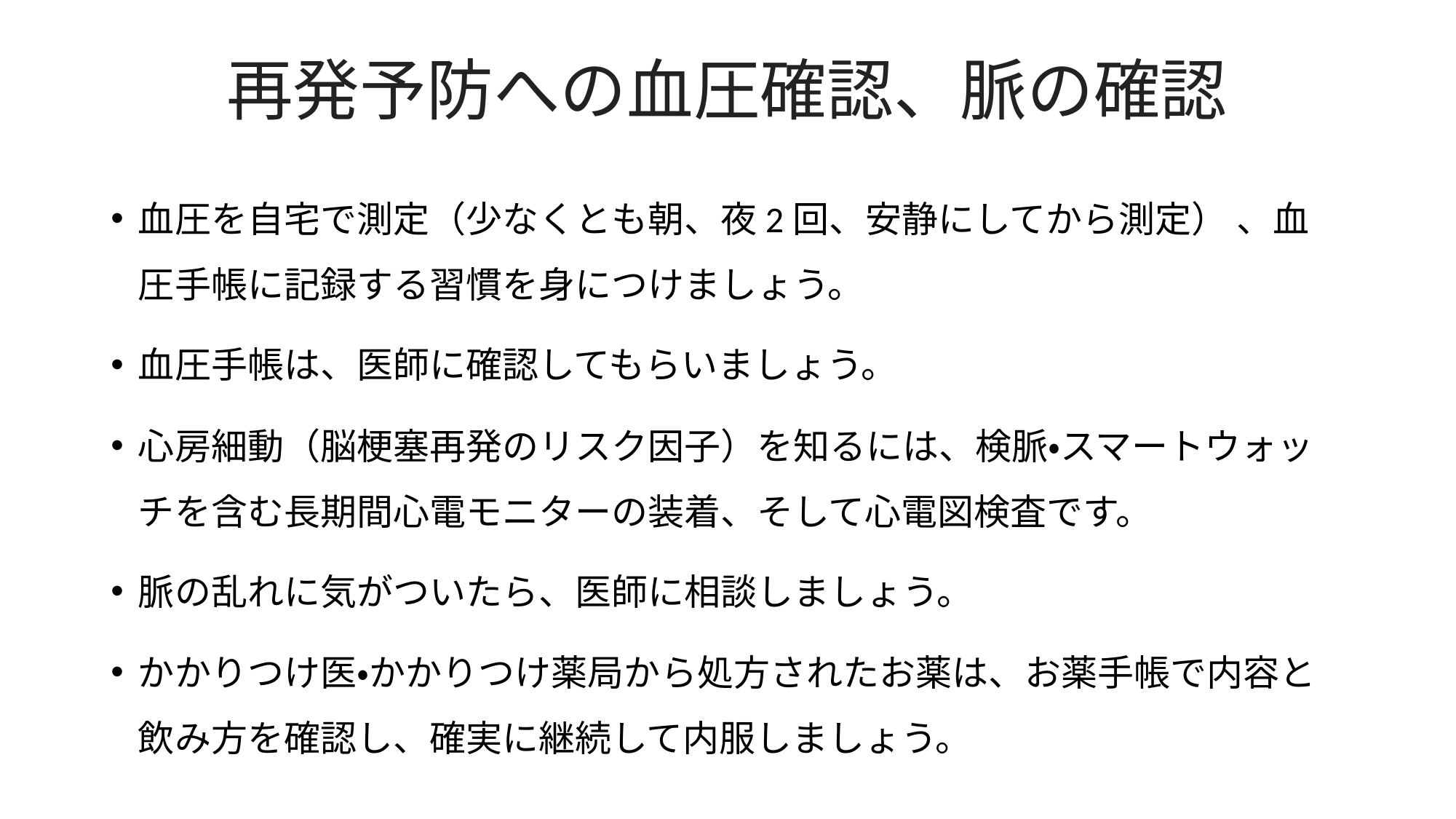

# 再発予防への血圧確認、脈の確認
血圧を自宅で測定（少なくとも朝、夜2回、安静にしてから測定） 、血圧手帳に記録する習慣を身につけましょう。
血圧手帳は、医師に確認してもらいましょう。
心房細動（脳梗塞再発のリスク因子）を知るには、検脈・スマートウォッチを含む長期間心電モニターの装着、そして心電図検査です。
脈の乱れに気がついたら、医師に相談しましょう。
かかりつけ医・かかりつけ薬局から処方されたお薬は、お薬手帳で内容と飲み方を確認し、確実に継続して内服しましょう。